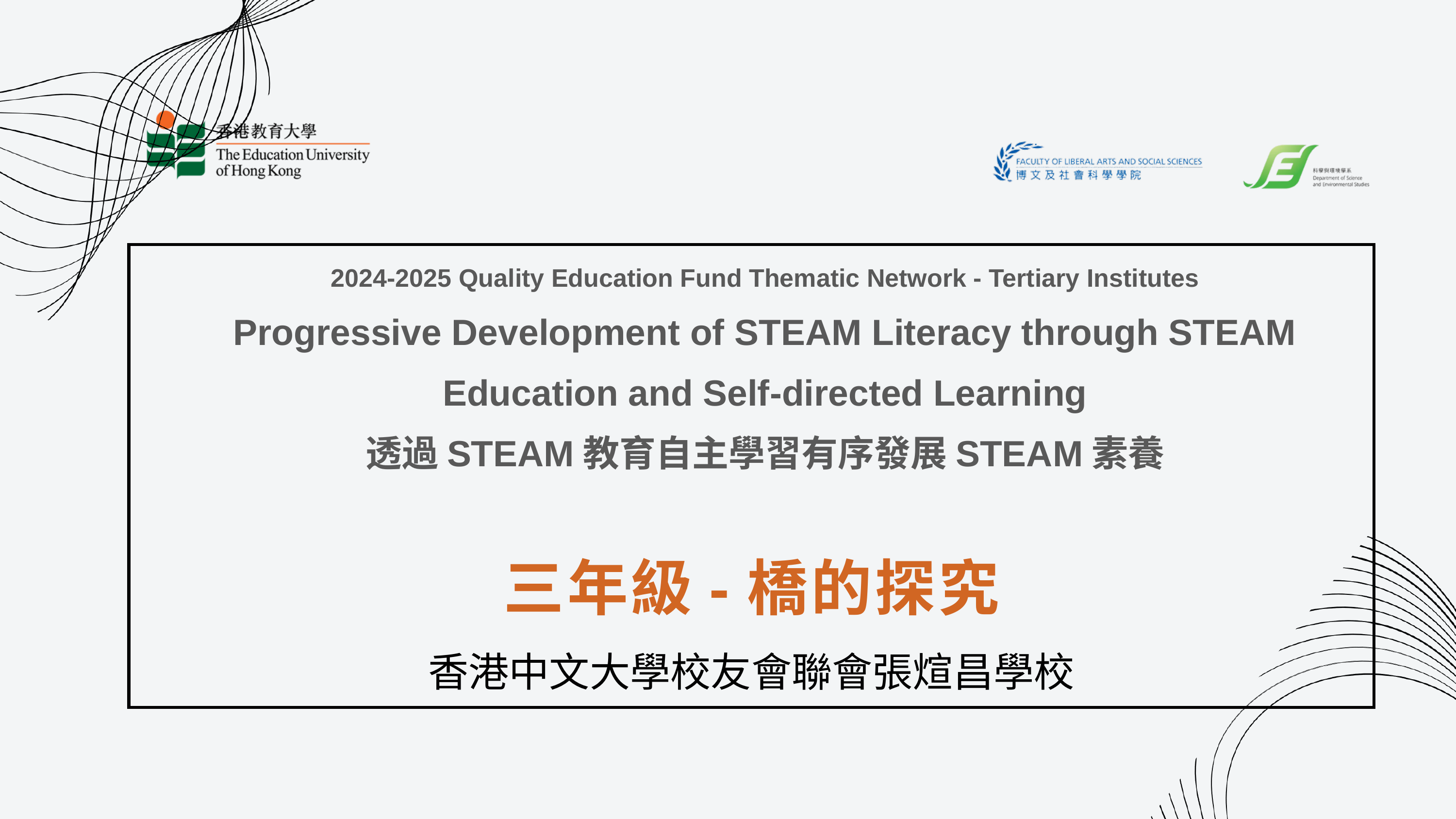

2024-2025 Quality Education Fund Thematic Network - Tertiary Institutes
Progressive Development of STEAM Literacy through STEAM Education and Self-directed Learning
透過STEAM教育自主學習有序發展STEAM素養

三年級-橋的探究
香港中文大學校友會聯會張煊昌學校